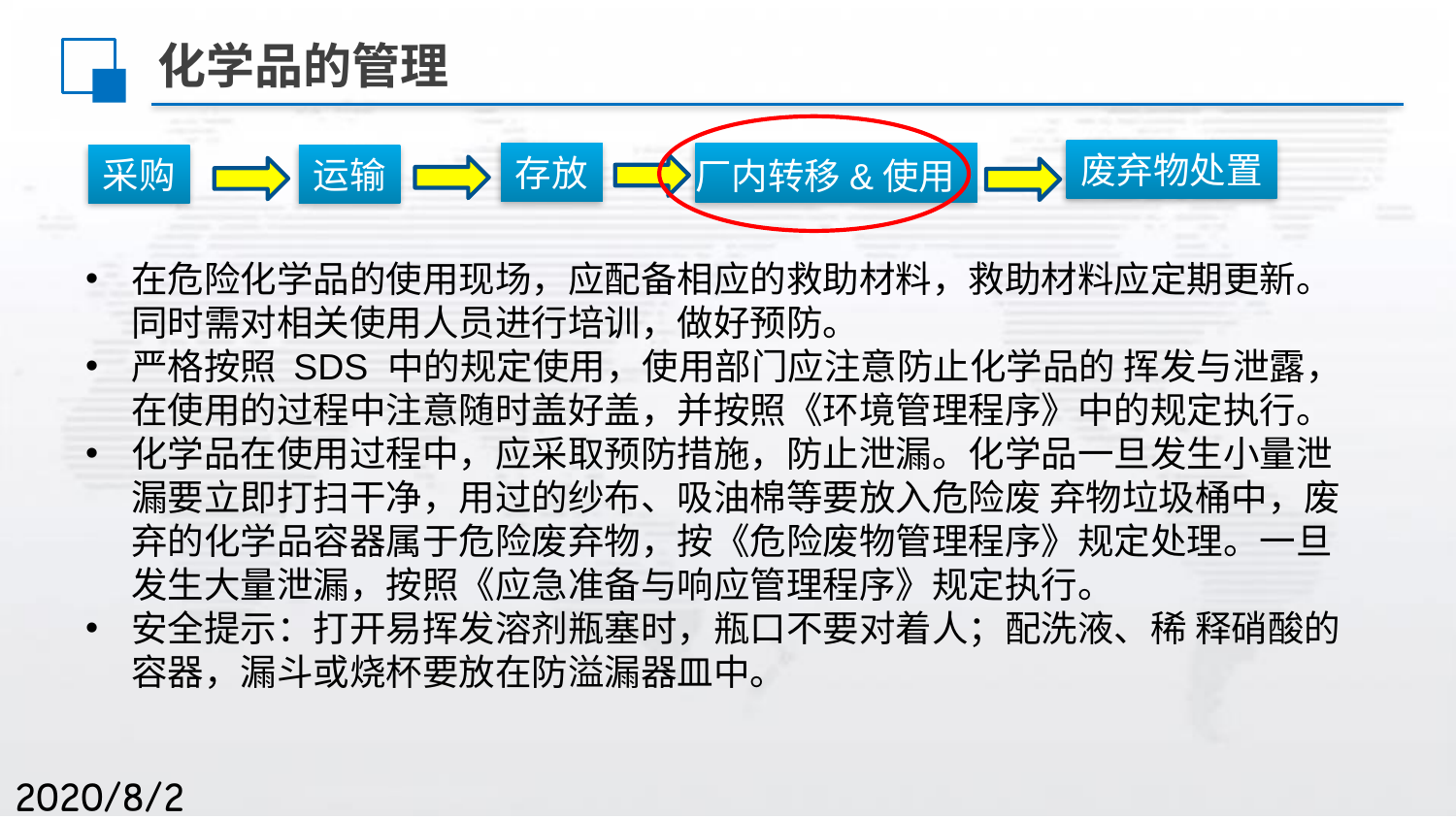

化学品的管理

废弃物处置
存放

采购
运输

厂内转移&使用
在危险化学品的使用现场，应配备相应的救助材料，救助材料应定期更新。同时需对相关使用人员进行培训，做好预防。
严格按照 SDS 中的规定使用，使用部门应注意防止化学品的 挥发与泄露，在使用的过程中注意随时盖好盖，并按照《环境管理程序》中的规定执行。
化学品在使用过程中，应采取预防措施，防止泄漏。化学品一旦发生小量泄漏要立即打扫干净，用过的纱布、吸油棉等要放入危险废 弃物垃圾桶中，废弃的化学品容器属于危险废弃物，按《危险废物管理程序》规定处理。一旦发生大量泄漏，按照《应急准备与响应管理程序》规定执行。
安全提示：打开易挥发溶剂瓶塞时，瓶口不要对着人；配洗液、稀 释硝酸的容器，漏斗或烧杯要放在防溢漏器皿中。
2020/8/2